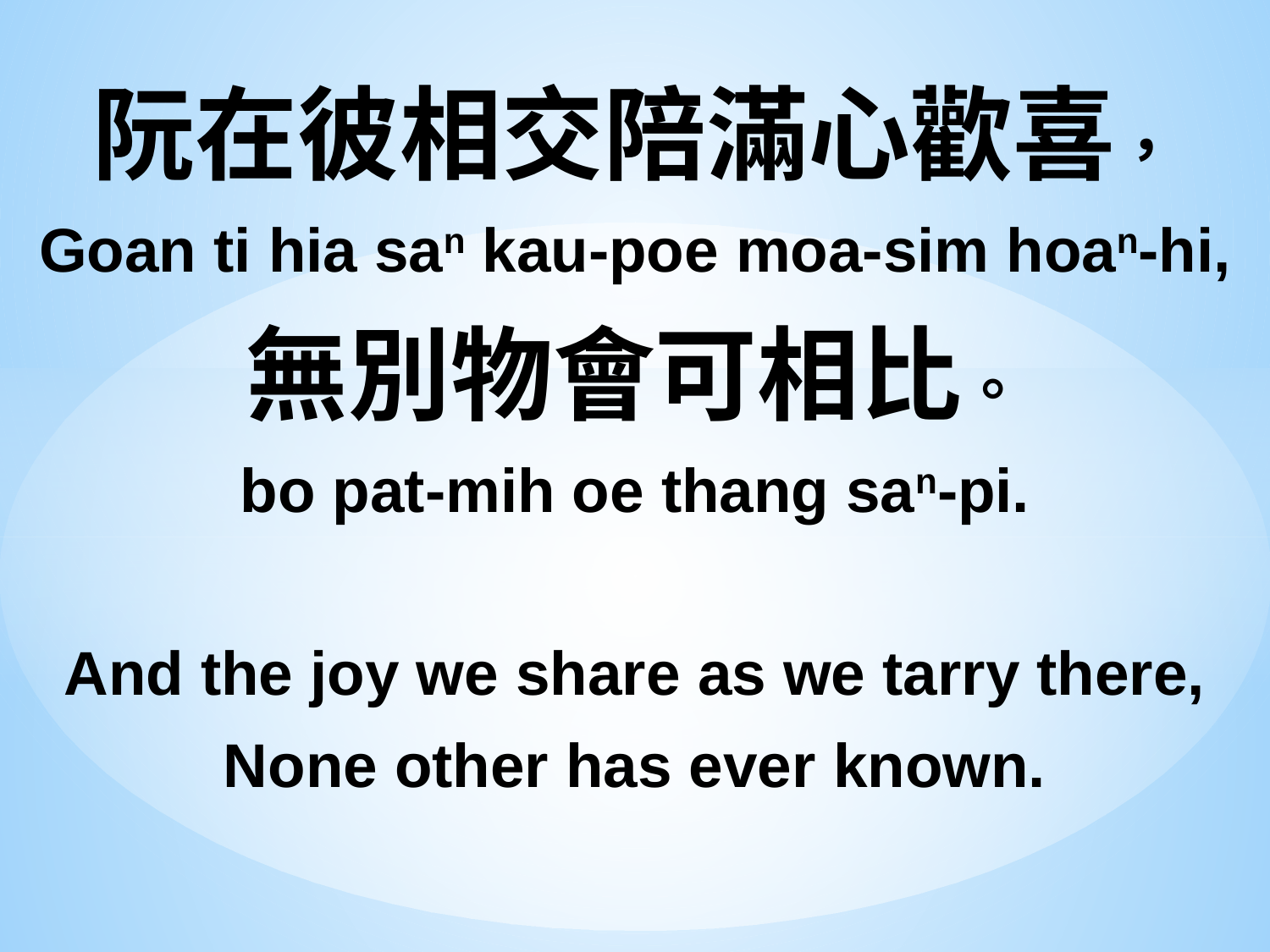

阮在彼相交陪滿心歡喜，
Goan ti hia san kau-poe moa-sim hoan-hi,
無別物會可相比。
bo pat-mih oe thang san-pi.

And the joy we share as we tarry there,
None other has ever known.